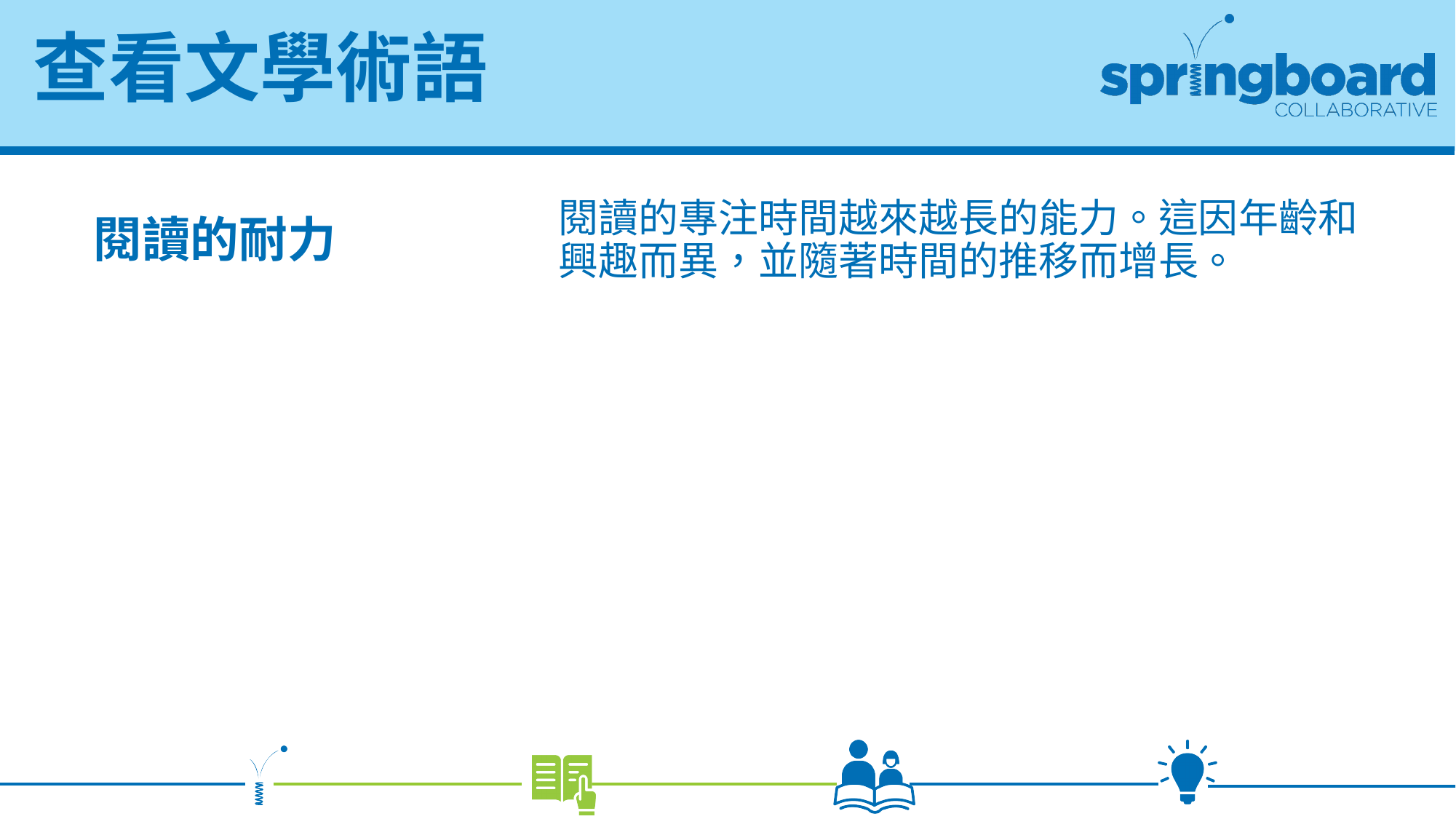

# 查看文學術語
閱讀的專注時間越來越長的能力。這因年齡和興趣而異，並隨著時間的推移而增長。
閱讀的耐力